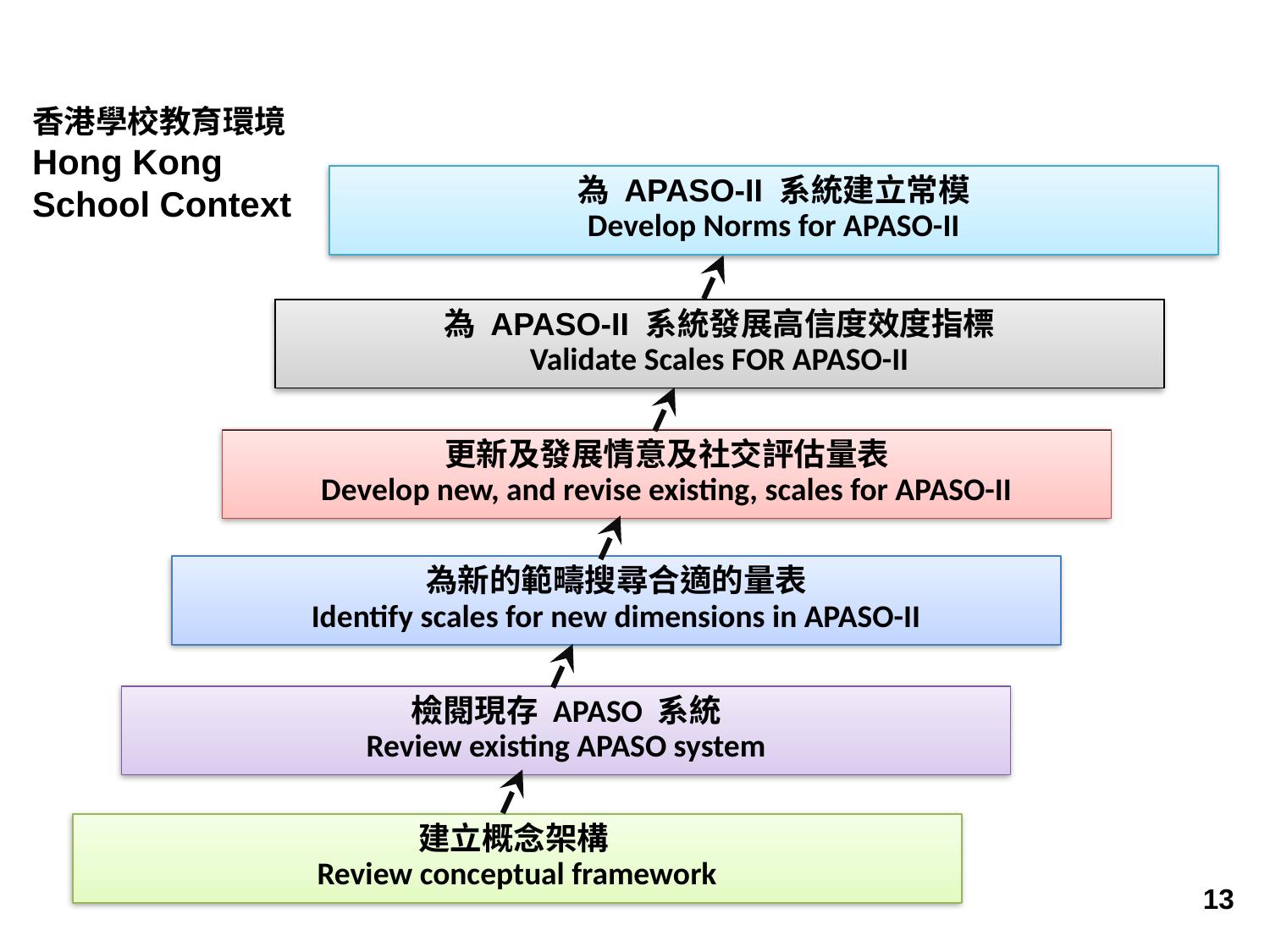

# 概念與設計
香港學校教育環境 Hong Kong School Context
為 APASO-II 系統建立常模
Develop Norms for APASO-II
為 APASO-II 系統發展高信度效度指標
Validate Scales FOR APASO-II
更新及發展情意及社交評估量表
Develop new, and revise existing, scales for APASO-II
為新的範疇搜尋合適的量表
Identify scales for new dimensions in APASO-II
檢閱現存 APASO 系統
Review existing APASO system
建立概念架構
Review conceptual framework
13